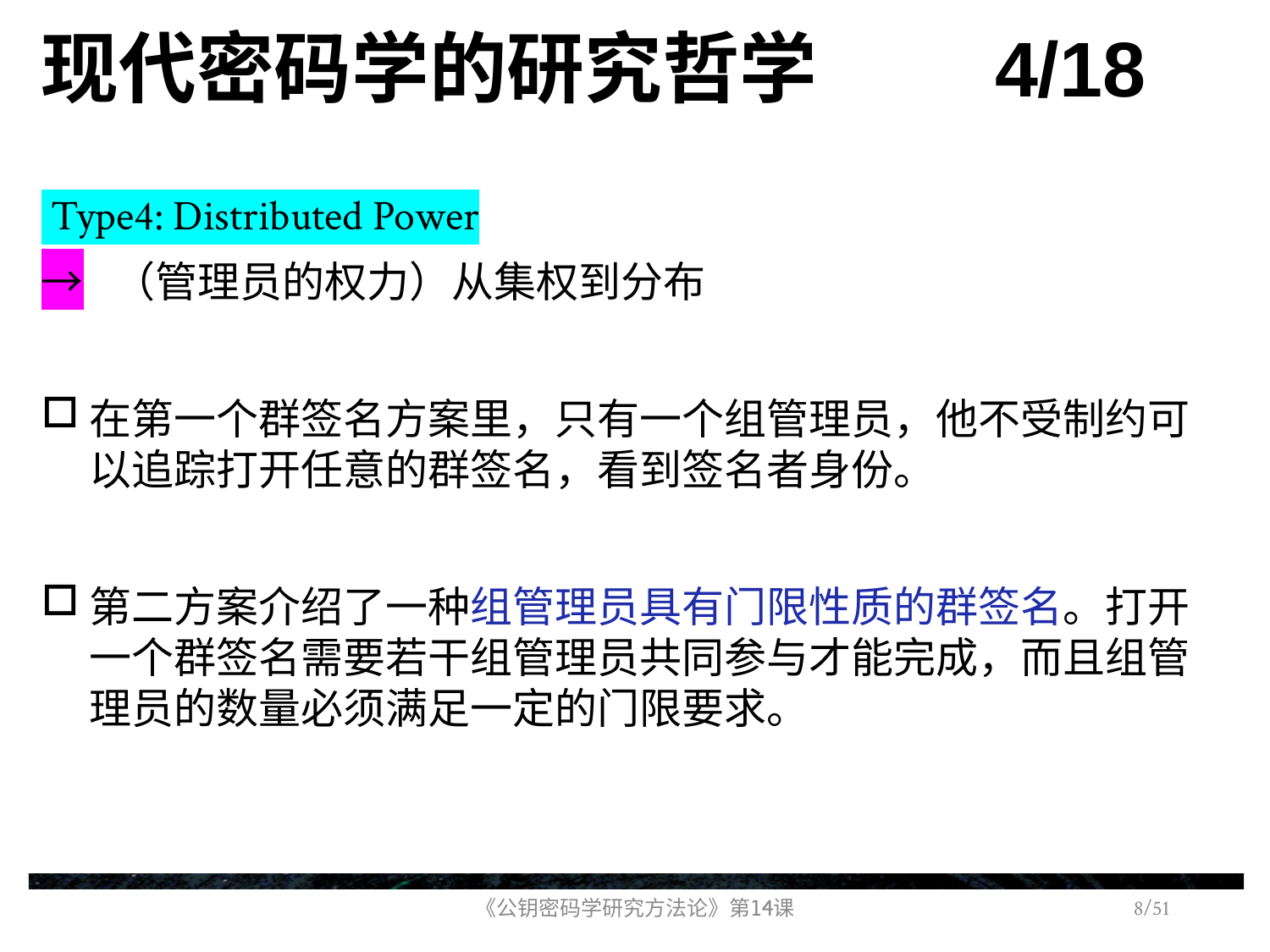

# 现代密码学的研究哲学         4/18
 Type4: Distributed Power
→  （管理员的权力）从集权到分布

在第一个群签名方案里，只有一个组管理员，他不受制约可以追踪打开任意的群签名，看到签名者身份。

第二方案介绍了一种组管理员具有门限性质的群签名。打开一个群签名需要若干组管理员共同参与才能完成，而且组管理员的数量必须满足一定的门限要求。
《公钥密码学研究方法论》第14课
8/51